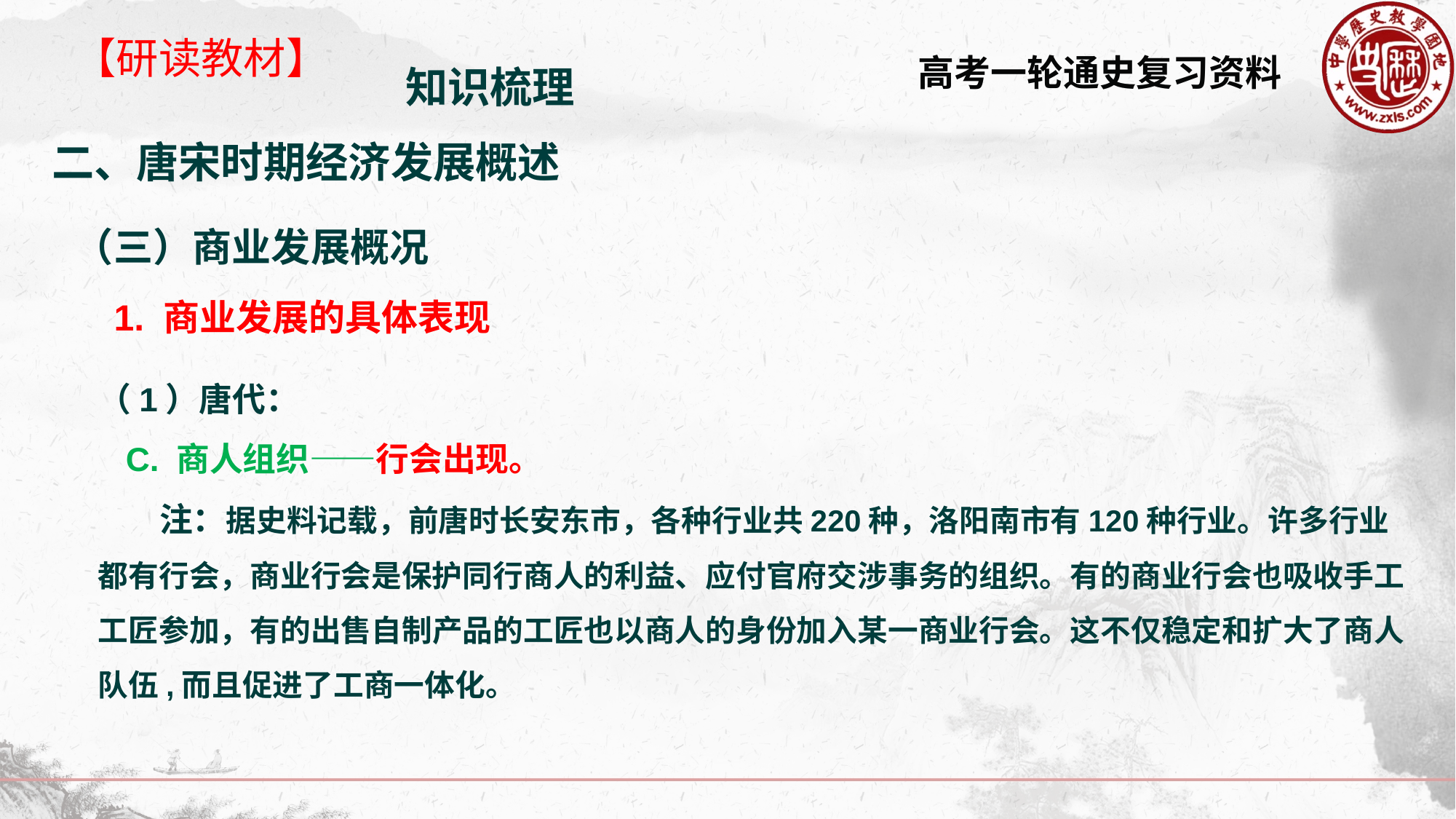

【研读教材】
知识梳理
二、唐宋时期经济发展概述
（三）商业发展概况
1. 商业发展的具体表现
（1）唐代：
   C. 商人组织——行会出现。
       注：据史料记载，前唐时长安东市，各种行业共220种，洛阳南市有120种行业。许多行业都有行会，商业行会是保护同行商人的利益、应付官府交涉事务的组织。有的商业行会也吸收手工工匠参加，有的出售自制产品的工匠也以商人的身份加入某一商业行会。这不仅稳定和扩大了商人队伍,而且促进了工商一体化。